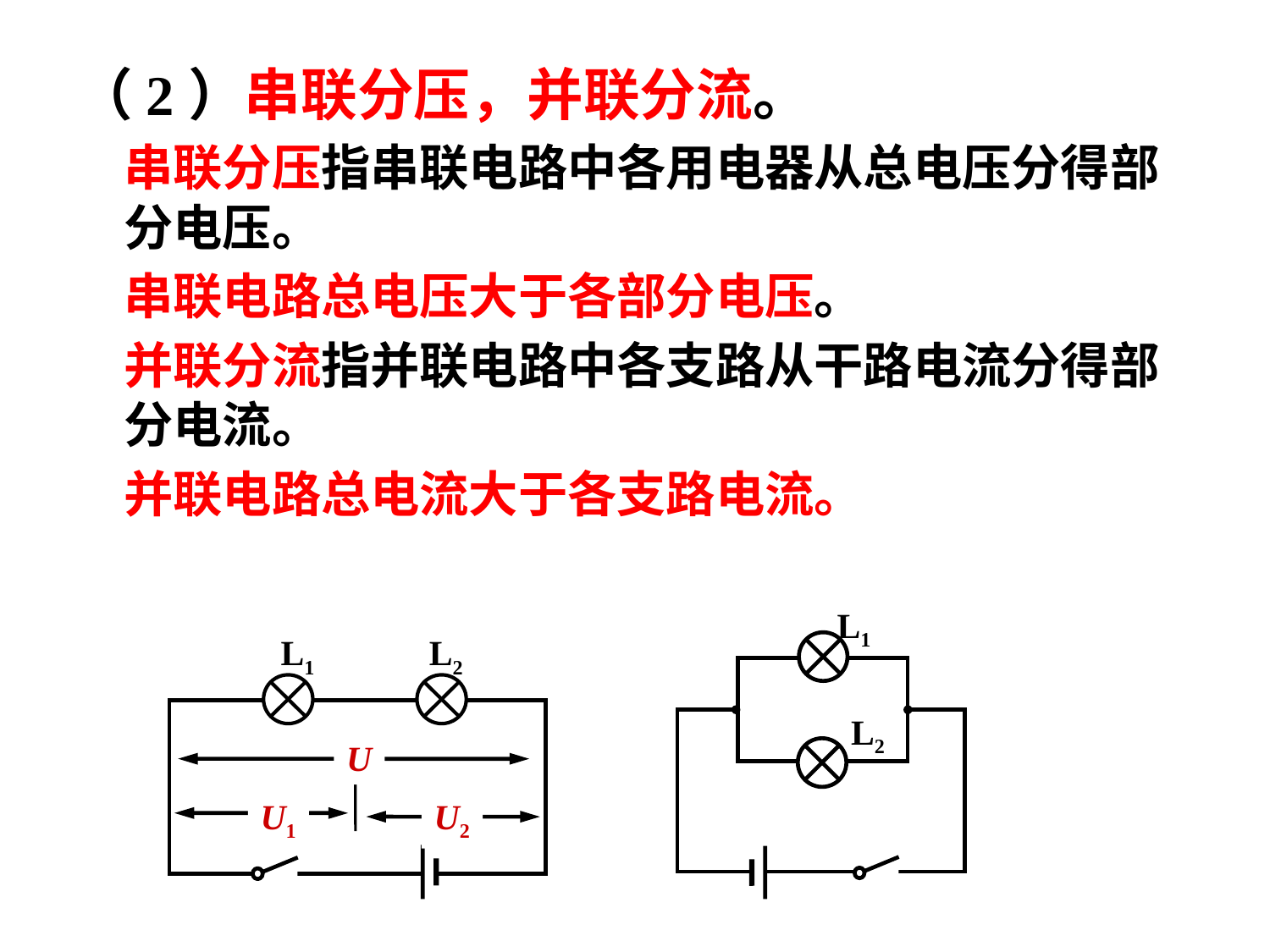

（2）串联分压，并联分流。
串联分压指串联电路中各用电器从总电压分得部分电压。
串联电路总电压大于各部分电压。
并联分流指并联电路中各支路从干路电流分得部分电流。
并联电路总电流大于各支路电流。
L1

L2

L1
L2

U

U1
U2